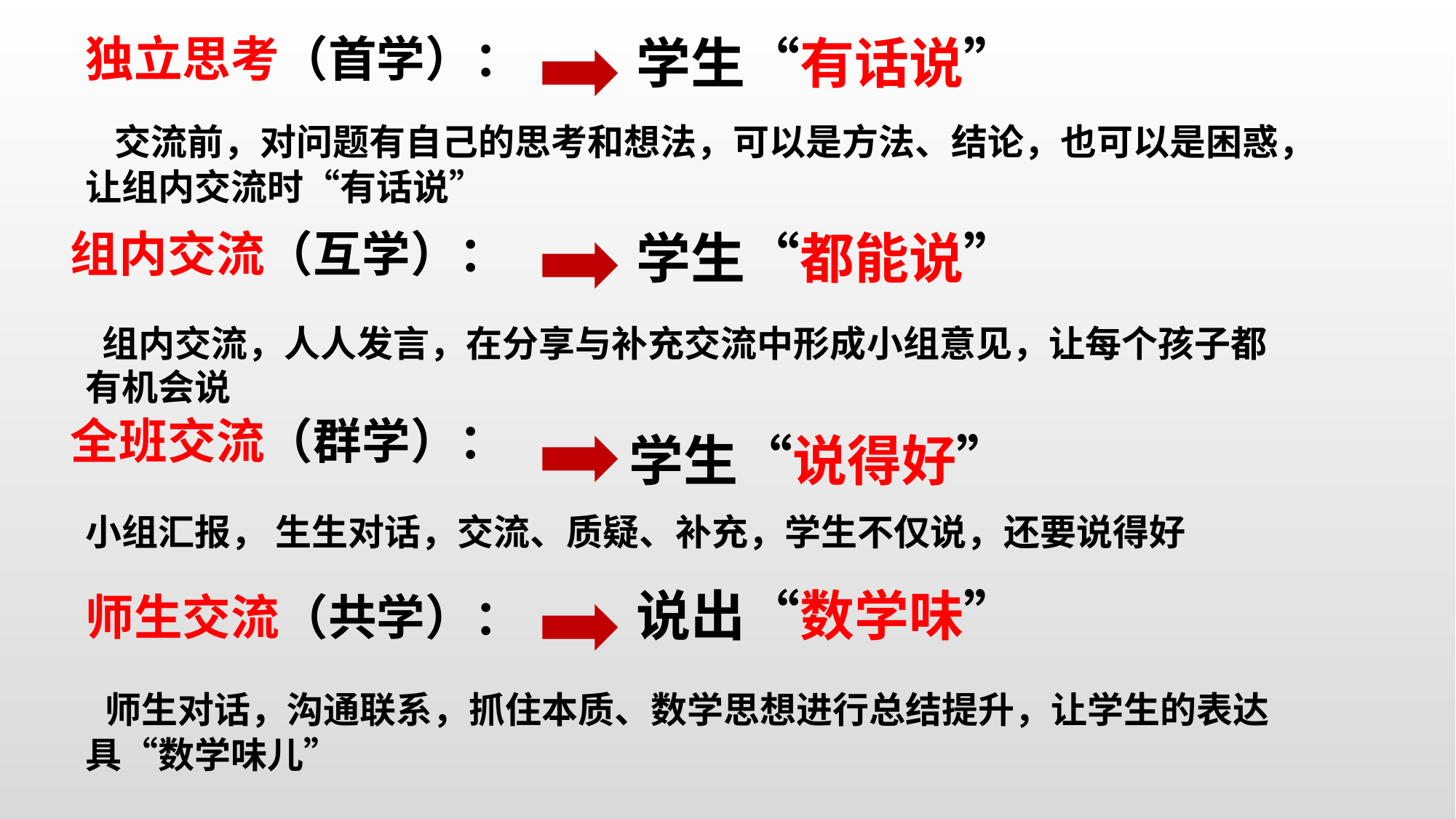

独立思考（首学）：
学生“有话说”

  交流前，对问题有自己的思考和想法，可以是方法、结论，也可以是困惑，让组内交流时“有话说”
组内交流（互学）：
学生“都能说”

 组内交流，人人发言，在分享与补充交流中形成小组意见，让每个孩子都有机会说
全班交流（群学）：
学生“说得好”

小组汇报， 生生对话，交流、质疑、补充，学生不仅说，还要说得好
说出“数学味”
师生交流（共学）：

 师生对话，沟通联系，抓住本质、数学思想进行总结提升，让学生的表达具“数学味儿”